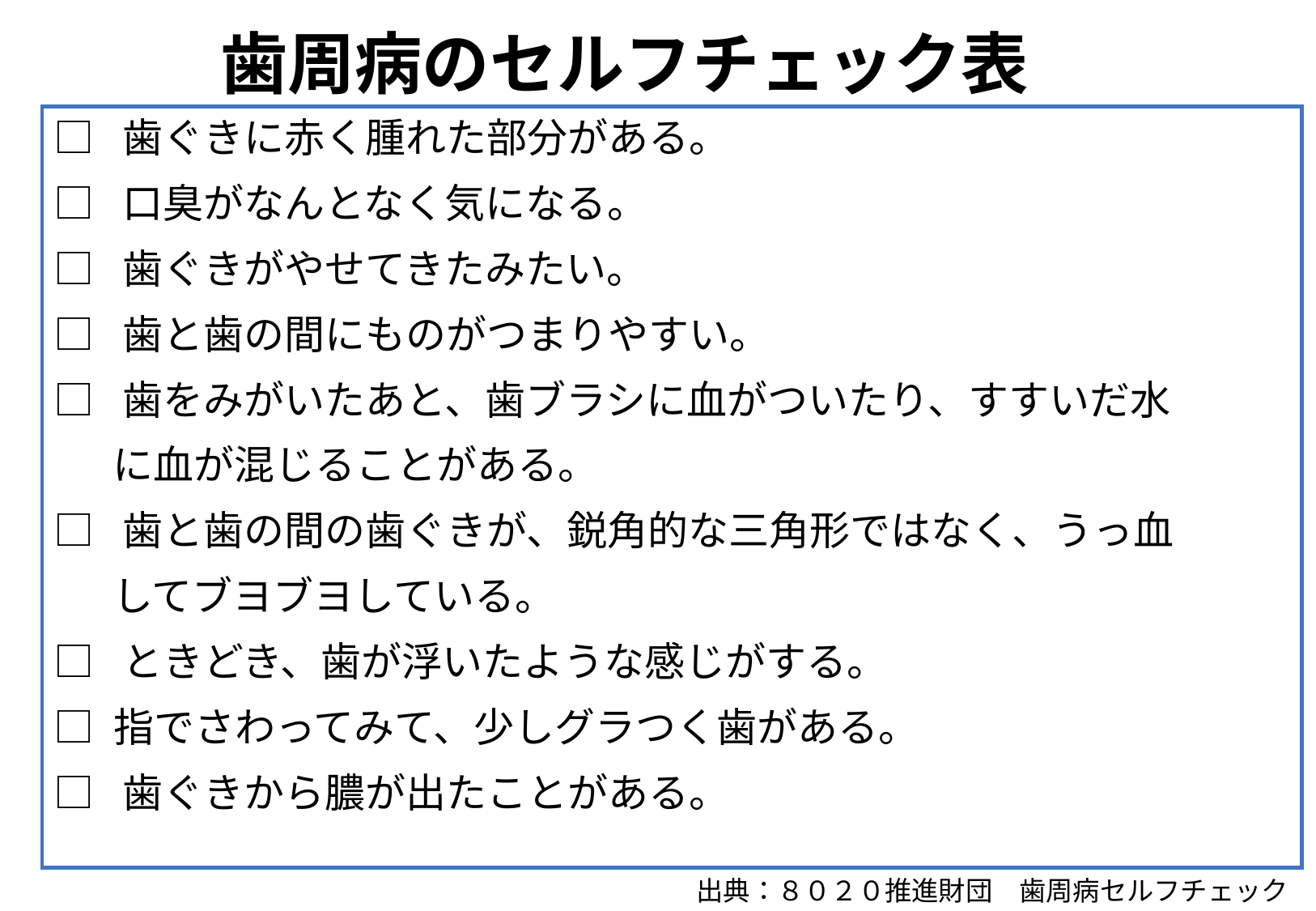

# 歯周病のセルフチェック表
□  歯ぐきに赤く腫れた部分がある。
□  口臭がなんとなく気になる。
□  歯ぐきがやせてきたみたい。
□  歯と歯の間にものがつまりやすい。
□  歯をみがいたあと、歯ブラシに血がついたり、すすいだ水
　  に血が混じることがある。
□  歯と歯の間の歯ぐきが、鋭角的な三角形ではなく、うっ血
　  してブヨブヨしている。
□  ときどき、歯が浮いたような感じがする。
□ 指でさわってみて、少しグラつく歯がある。
□  歯ぐきから膿が出たことがある。
出典：８０２０推進財団　歯周病セルフチェック